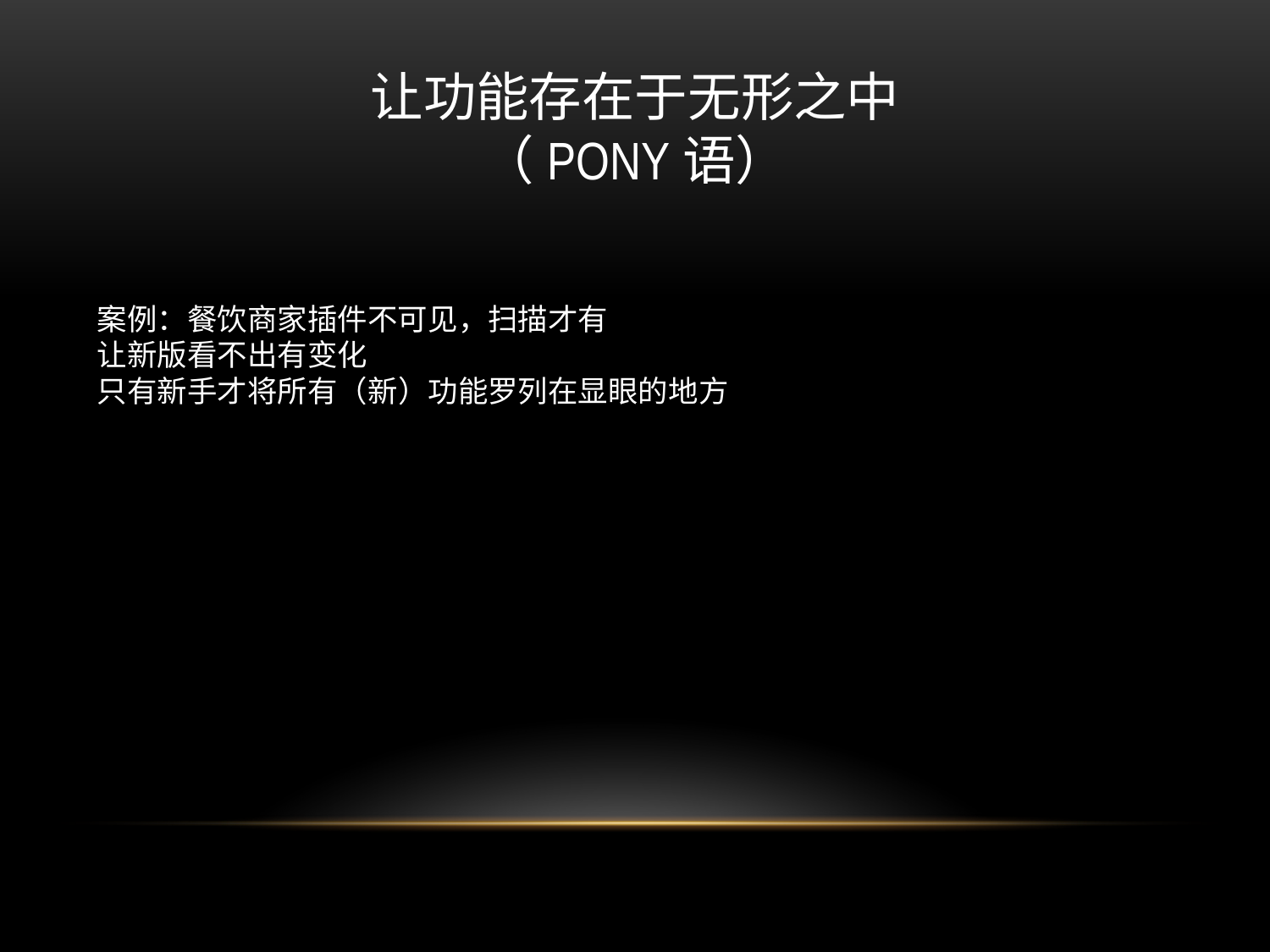

# 让功能存在于无形之中 （PONY语）

案例：餐饮商家插件不可见，扫描才有
让新版看不出有变化
只有新手才将所有（新）功能罗列在显眼的地方